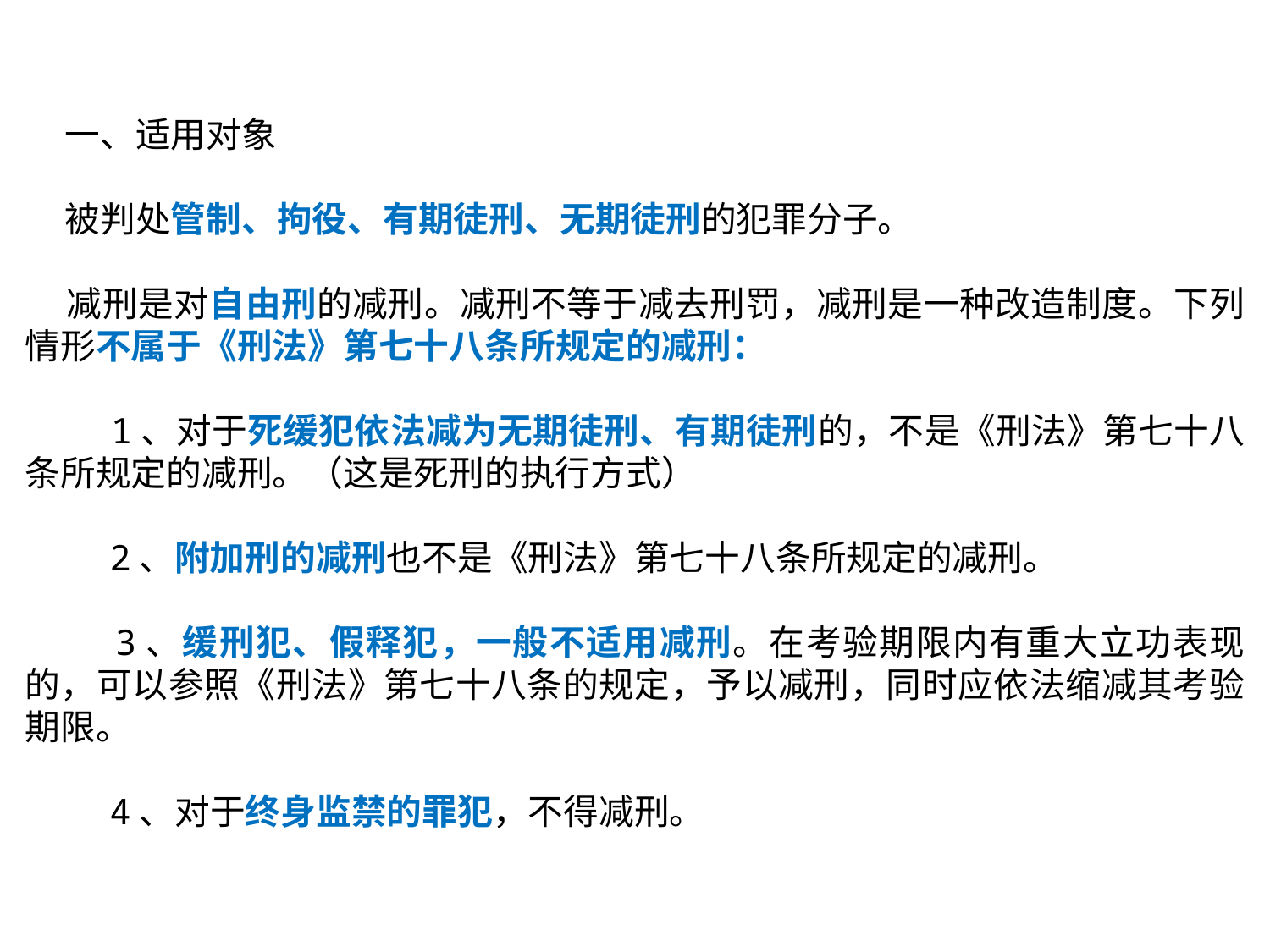

一、适用对象

    被判处管制、拘役、有期徒刑、无期徒刑的犯罪分子。

    减刑是对自由刑的减刑。减刑不等于减去刑罚，减刑是一种改造制度。下列情形不属于《刑法》第七十八条所规定的减刑：

    1、对于死缓犯依法减为无期徒刑、有期徒刑的，不是《刑法》第七十八条所规定的减刑。（这是死刑的执行方式）

    2、附加刑的减刑也不是《刑法》第七十八条所规定的减刑。

    3、缓刑犯、假释犯，一般不适用减刑。在考验期限内有重大立功表现的，可以参照《刑法》第七十八条的规定，予以减刑，同时应依法缩减其考验期限。

    4、对于终身监禁的罪犯，不得减刑。